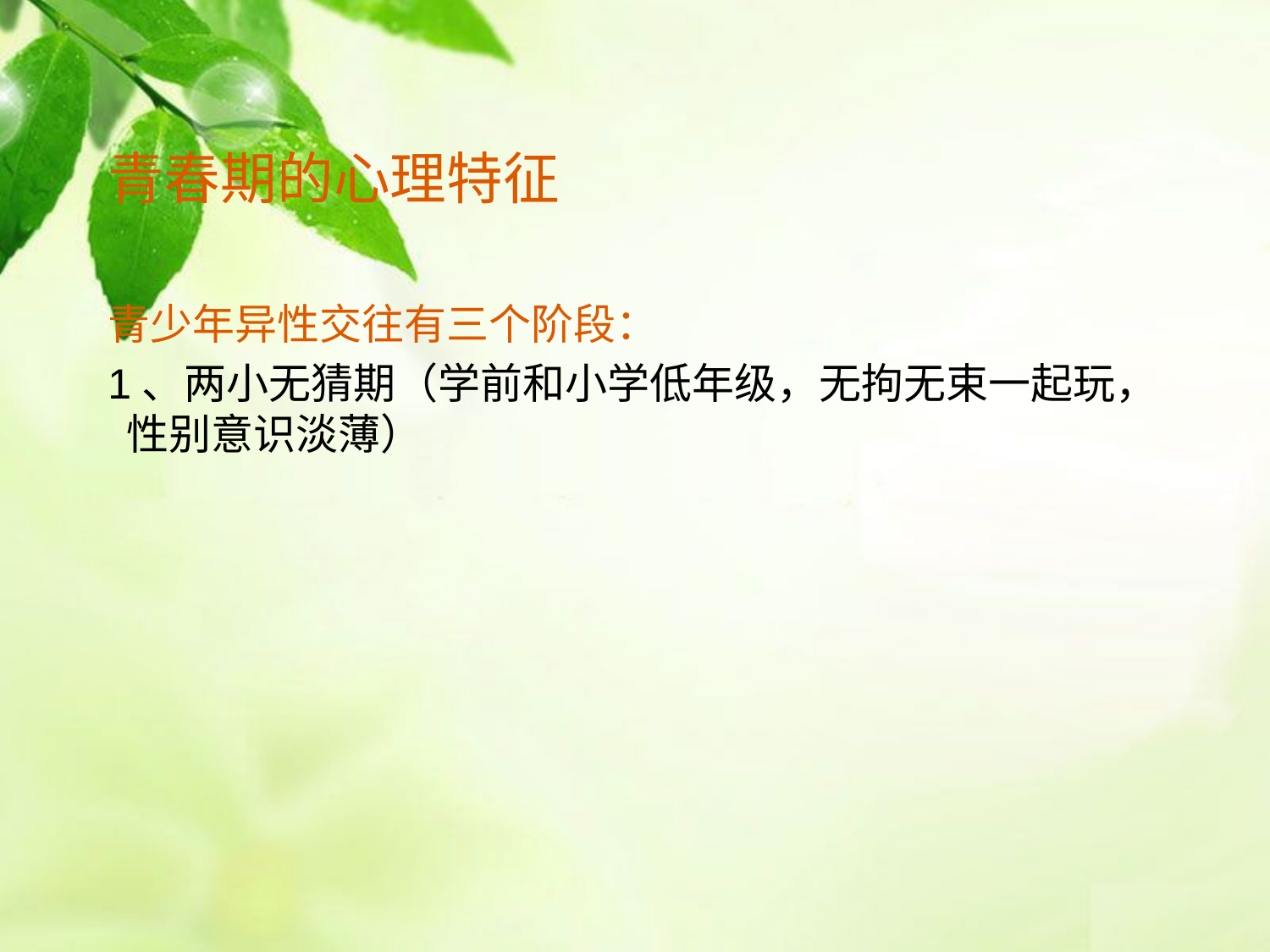

青春期的心理特征

青少年异性交往有三个阶段：
1、两小无猜期（学前和小学低年级，无拘无束一起玩，     性别意识淡薄）